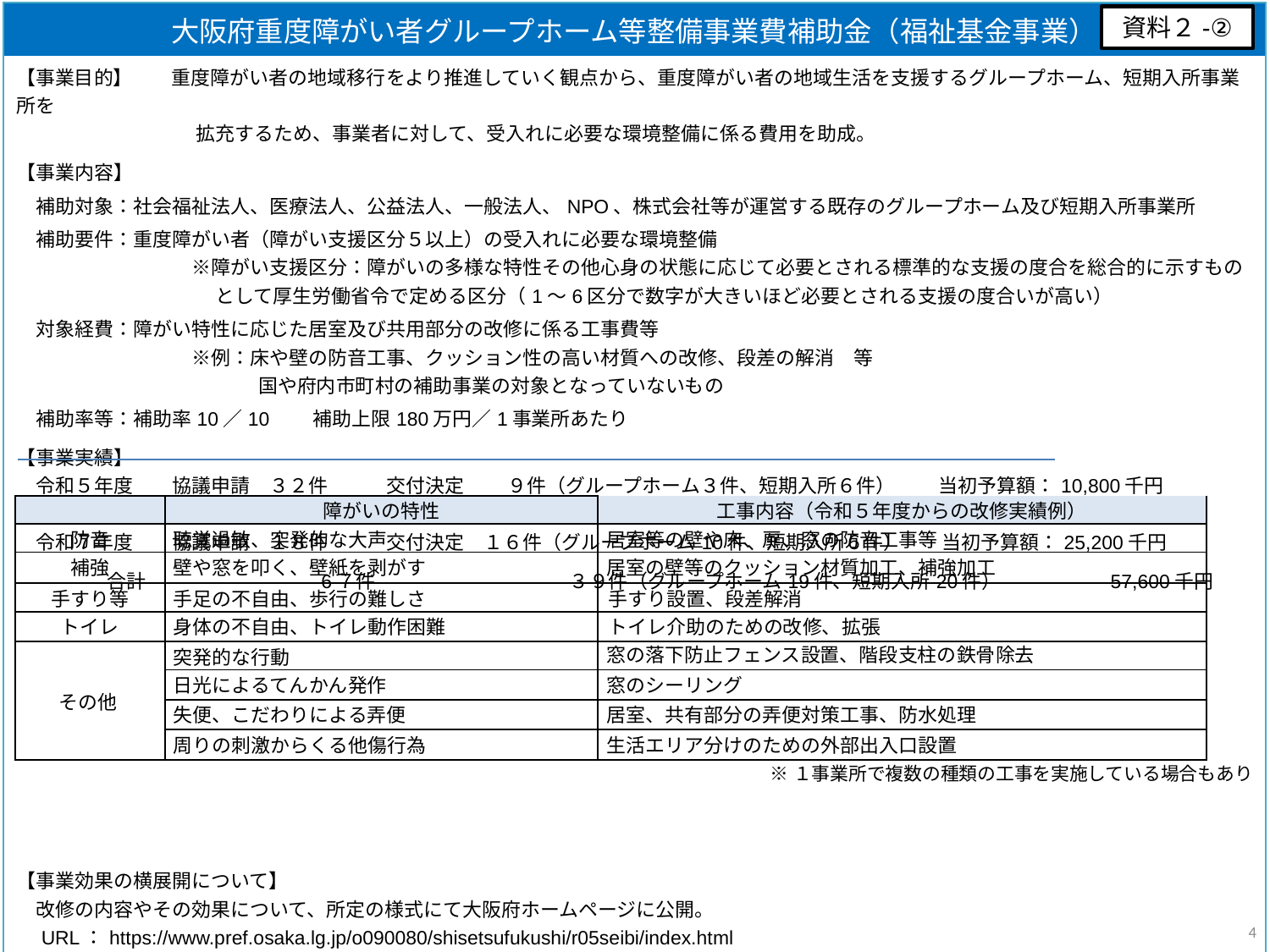

| 大阪府重度障がい者グループホーム等整備事業費補助金（福祉基金事業） |
| --- |
| 【事業目的】　　重度障がい者の地域移行をより推進していく観点から、重度障がい者の地域生活を支援するグループホーム、短期入所事業所を 　　　　　　　　　 拡充するため、事業者に対して、受入れに必要な環境整備に係る費用を助成。 【事業内容】 　補助対象：社会福祉法人、医療法人、公益法人、一般法人、NPO、株式会社等が運営する既存のグループホーム及び短期入所事業所 　補助要件：重度障がい者（障がい支援区分５以上）の受入れに必要な環境整備 　　　　　　　　　※障がい支援区分：障がいの多様な特性その他心身の状態に応じて必要とされる標準的な支援の度合を総合的に示すもの 　　　　　　　　　　 として厚生労働省令で定める区分（1～6区分で数字が大きいほど必要とされる支援の度合いが高い） 　対象経費：障がい特性に応じた居室及び共用部分の改修に係る工事費等 　　　　　　　　　※例：床や壁の防音工事、クッション性の高い材質への改修、段差の解消　等 　　　　　　　　　　　国や府内市町村の補助事業の対象となっていないもの 　補助率等：補助率10／10　　補助上限180万円／1事業所あたり 【事業実績】 　令和５年度　　協議申請　３２件　　　交付決定　　 ９件（グループホーム３件、短期入所６件） 　　当初予算額：10,800千円 　令和６年度　　協議申請　１７件　　　交付決定　１４件（グループホーム６件、短期入所８件）　　 当初予算額：21,600千円 　令和７年度　　協議申請　１８件　　　交付決定　１６件（グループホーム10件、短期入所６件）　　当初予算額：25,200千円 　　　　 合計　　　　　　　　 6７件　　　　　　　　　　３９件（グループホーム19件、短期入所20件） 　 57,600千円 　 　 【事業効果の横展開について】 　改修の内容やその効果について、所定の様式にて大阪府ホームページに公開。　 　URL：https://www.pref.osaka.lg.jp/o090080/shisetsufukushi/r05seibi/index.html　 【令和8年度事業について】　 　◆当初要求額：3,600千円（補助予定：2事業所） 　◆「障がい特性のアセスメント」や「関係機関との支援内容の協議」等、より丁寧な支援が必要となる障がい者の受け入れにあたり、行政や他機関との 　　協議及び連携を行う事業所を公募し、補助することとにより、支援が難しいとされる障がい者の地域移行や地域生活継続の事例の横展開を図る。 |
資料２-②
|  | 障がいの特性 | 工事内容（令和５年度からの改修実績例） |
| --- | --- | --- |
| 防音 | 聴覚過敏、突発的な大声 | 居室等の壁や床、扉、窓の防音工事等 |
| 補強 | 壁や窓を叩く、壁紙を剥がす | 居室の壁等のクッション材質加工、補強加工 |
| 手すり等 | 手足の不自由、歩行の難しさ | 手すり設置、段差解消 |
| トイレ | 身体の不自由、トイレ動作困難 | トイレ介助のための改修、拡張 |
| その他 | 突発的な行動 | 窓の落下防止フェンス設置、階段支柱の鉄骨除去 |
|  | 日光によるてんかん発作 | 窓のシーリング |
|  | 失便、こだわりによる弄便 | 居室、共有部分の弄便対策工事、防水処理 |
|  | 周りの刺激からくる他傷行為 | 生活エリア分けのための外部出入口設置 |
※１事業所で複数の種類の工事を実施している場合もあり
4